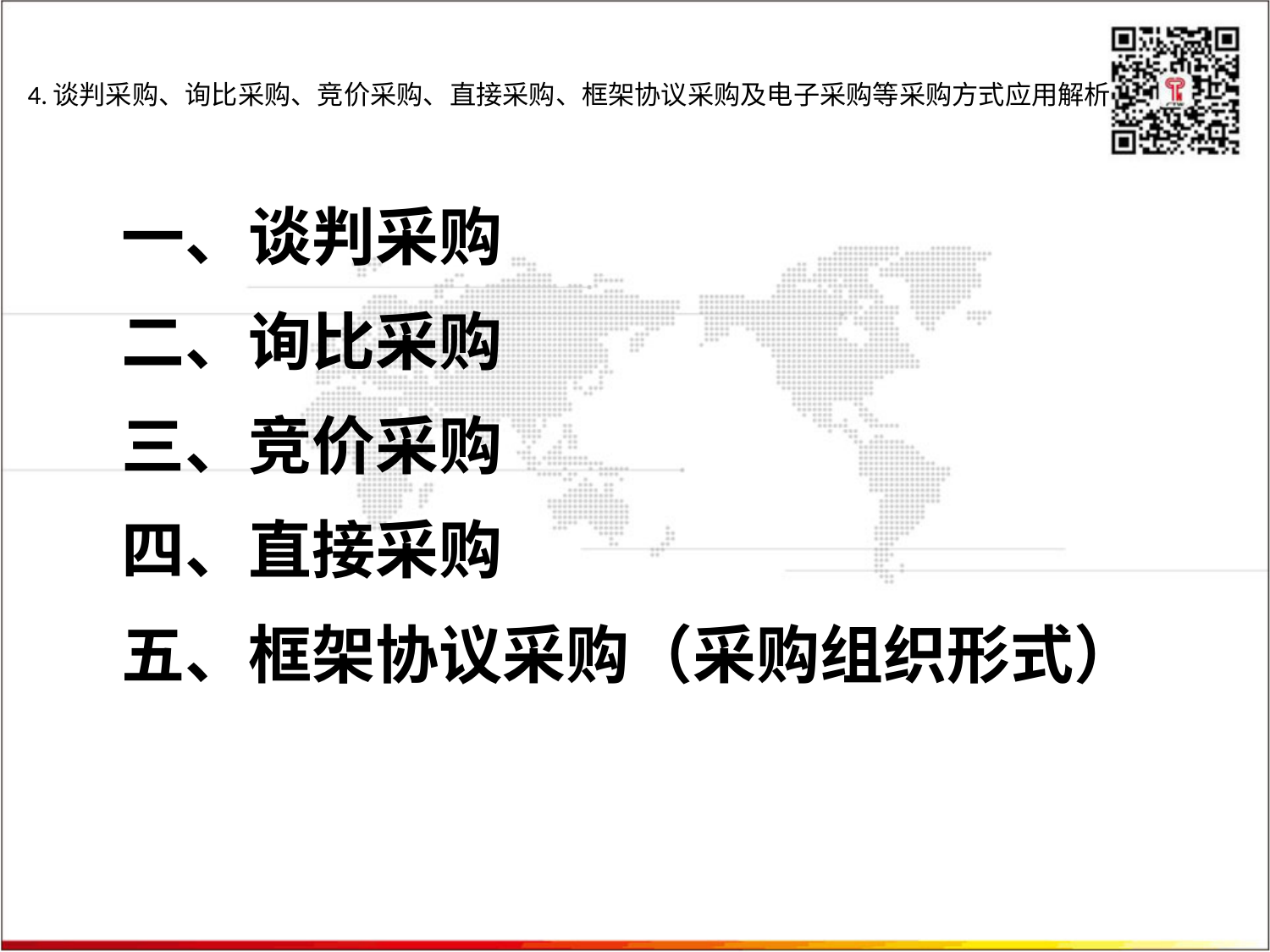

4.谈判采购、询比采购、竞价采购、直接采购、框架协议采购及电子采购等采购方式应用解析
一、谈判采购
二、询比采购
三、竞价采购
四、直接采购
五、框架协议采购（采购组织形式）